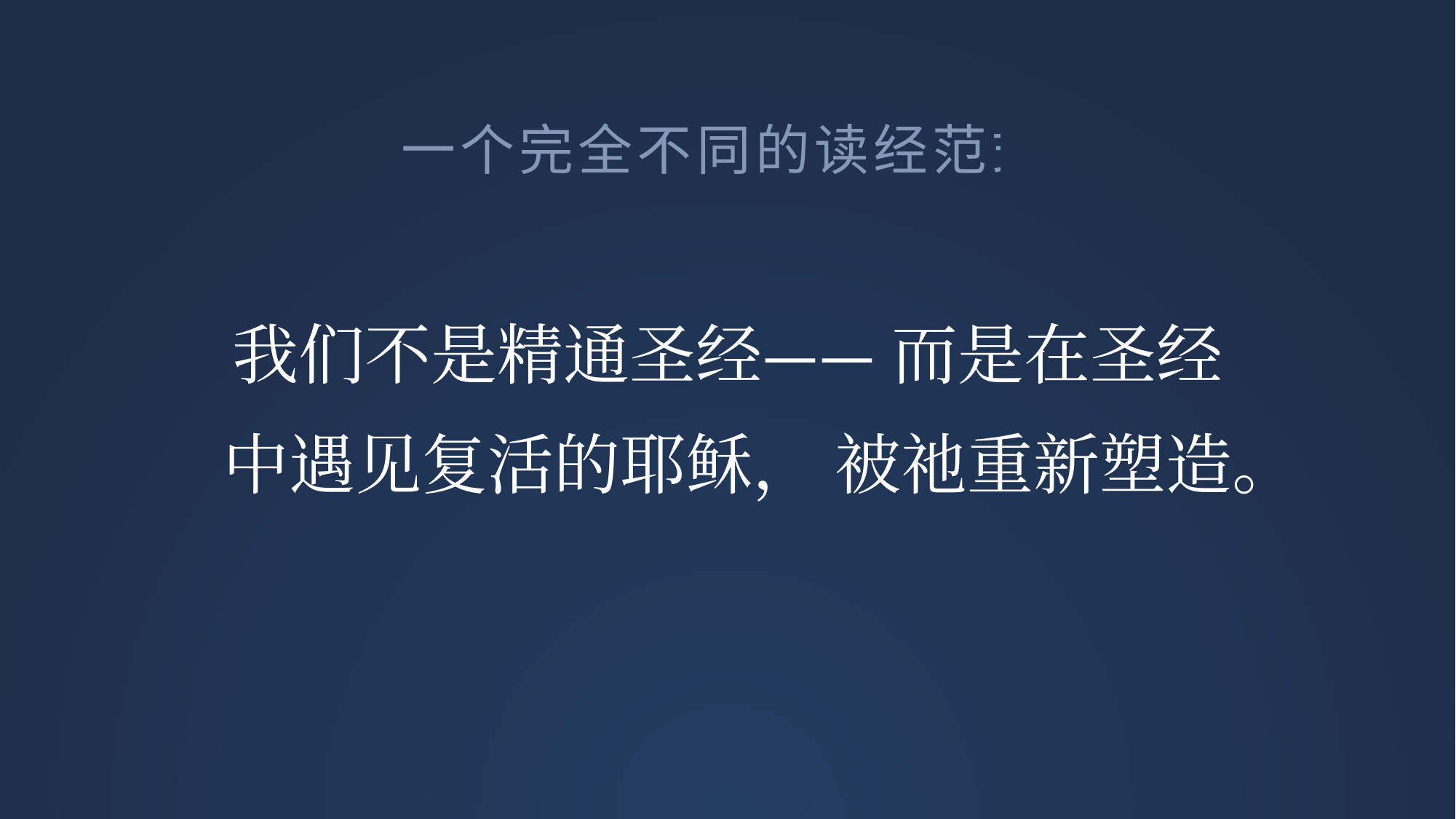

一个完全不同的读经范式
我们不是精通圣经—— 而是在圣经中遇见复活的耶稣， 被祂重新塑造。